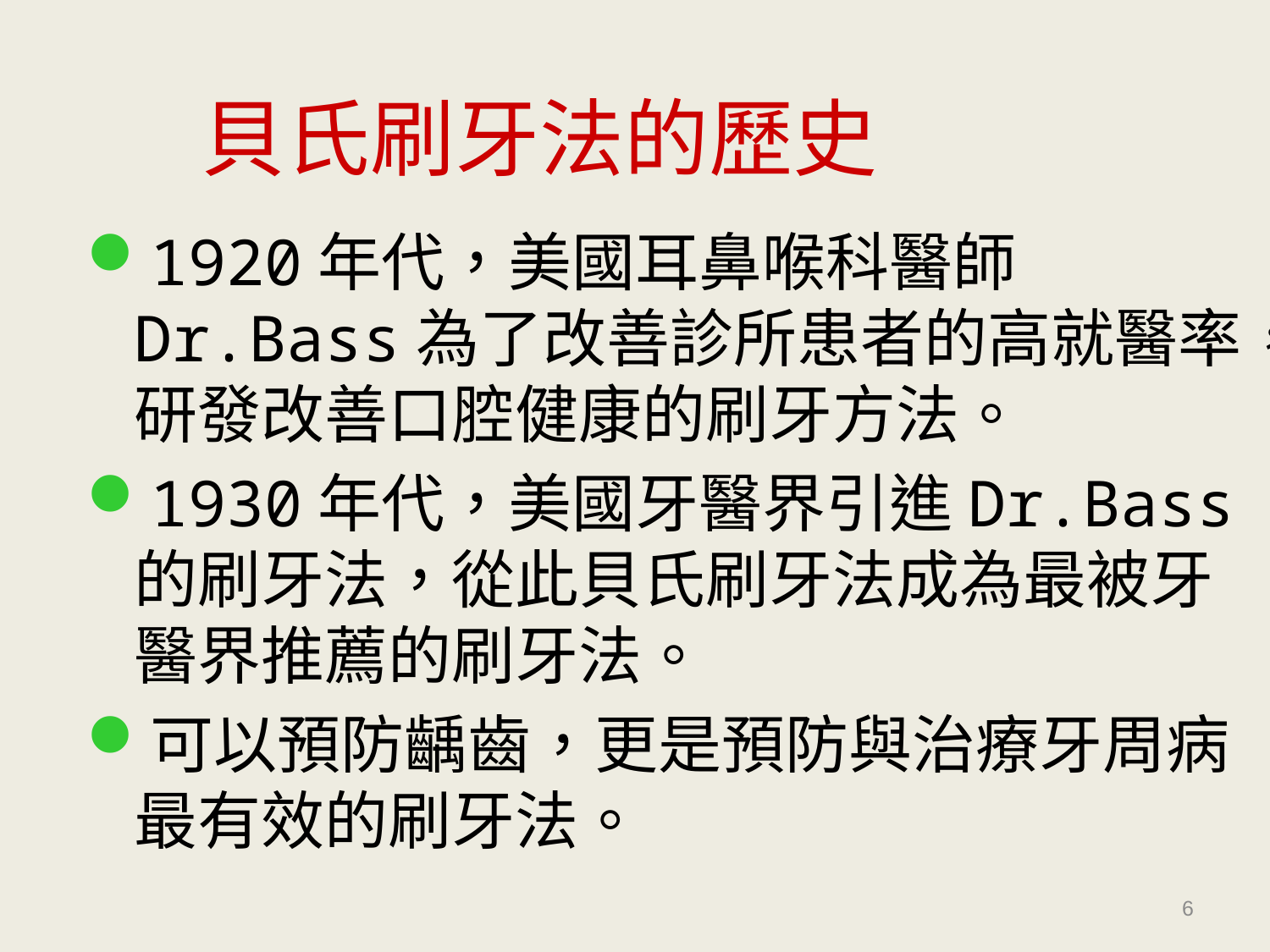

貝氏刷牙法的歷史
1920年代，美國耳鼻喉科醫師Dr.Bass為了改善診所患者的高就醫率，研發改善口腔健康的刷牙方法。
1930年代，美國牙醫界引進Dr.Bass的刷牙法，從此貝氏刷牙法成為最被牙醫界推薦的刷牙法。
可以預防齲齒，更是預防與治療牙周病最有效的刷牙法。

6